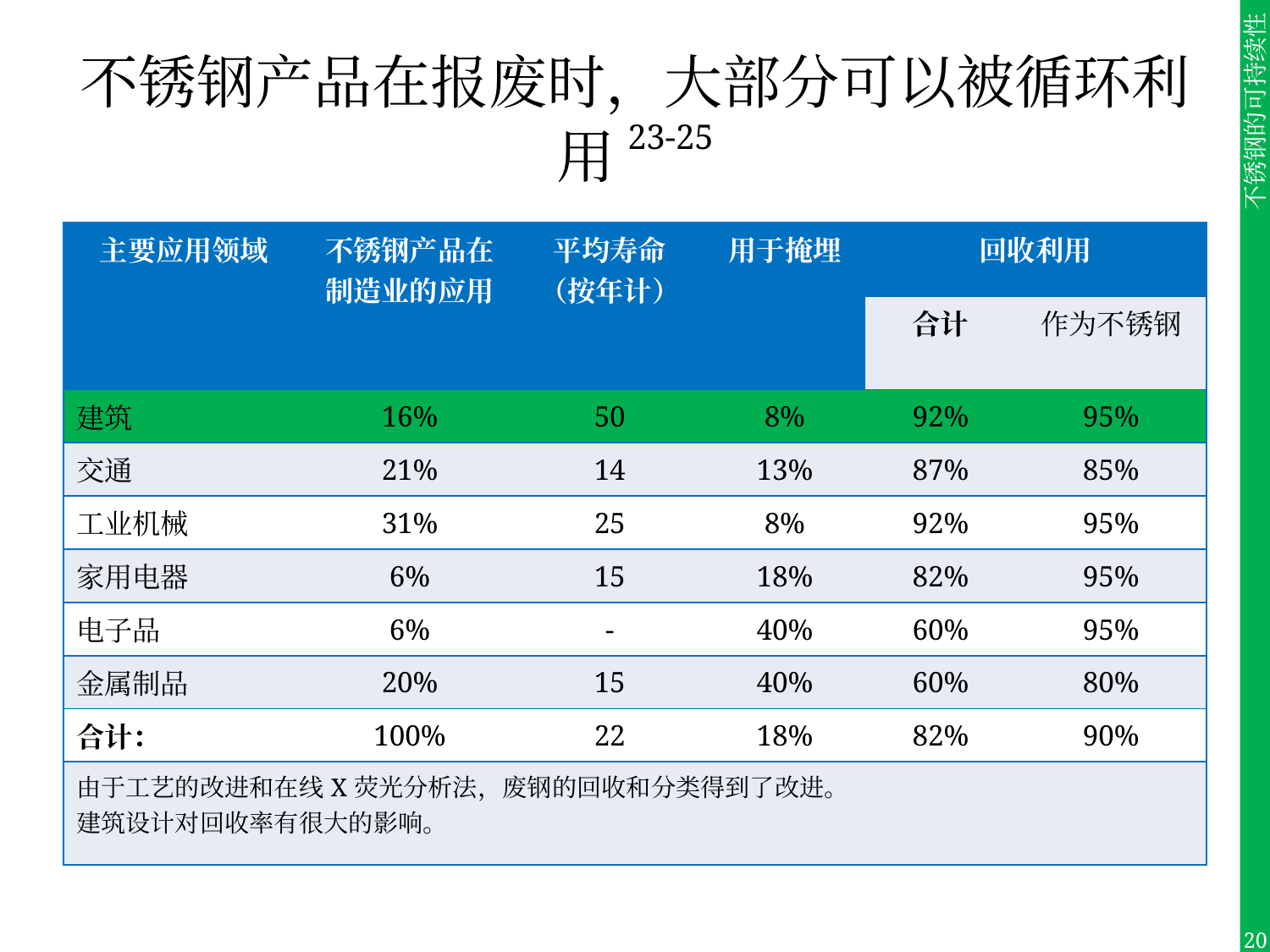

# 不锈钢产品在报废时，大部分可以被循环利用23-25
| 主要应用领域 | 不锈钢产品在制造业的应用 | 平均寿命（按年计） | 用于掩埋 | 回收利用 |  |
| --- | --- | --- | --- | --- | --- |
|  |  |  |  | 合计 | 作为不锈钢 |
| 建筑 | 16% | 50 | 8% | 92% | 95% |
| 交通 | 21% | 14 | 13% | 87% | 85% |
| 工业机械 | 31% | 25 | 8% | 92% | 95% |
| 家用电器 | 6% | 15 | 18% | 82% | 95% |
| 电子品 | 6% | - | 40% | 60% | 95% |
| 金属制品 | 20% | 15 | 40% | 60% | 80% |
| 合计： | 100% | 22 | 18% | 82% | 90% |
| 由于工艺的改进和在线X荧光分析法，废钢的回收和分类得到了改进。 建筑设计对回收率有很大的影响。 |  |  |  |  |  |
20